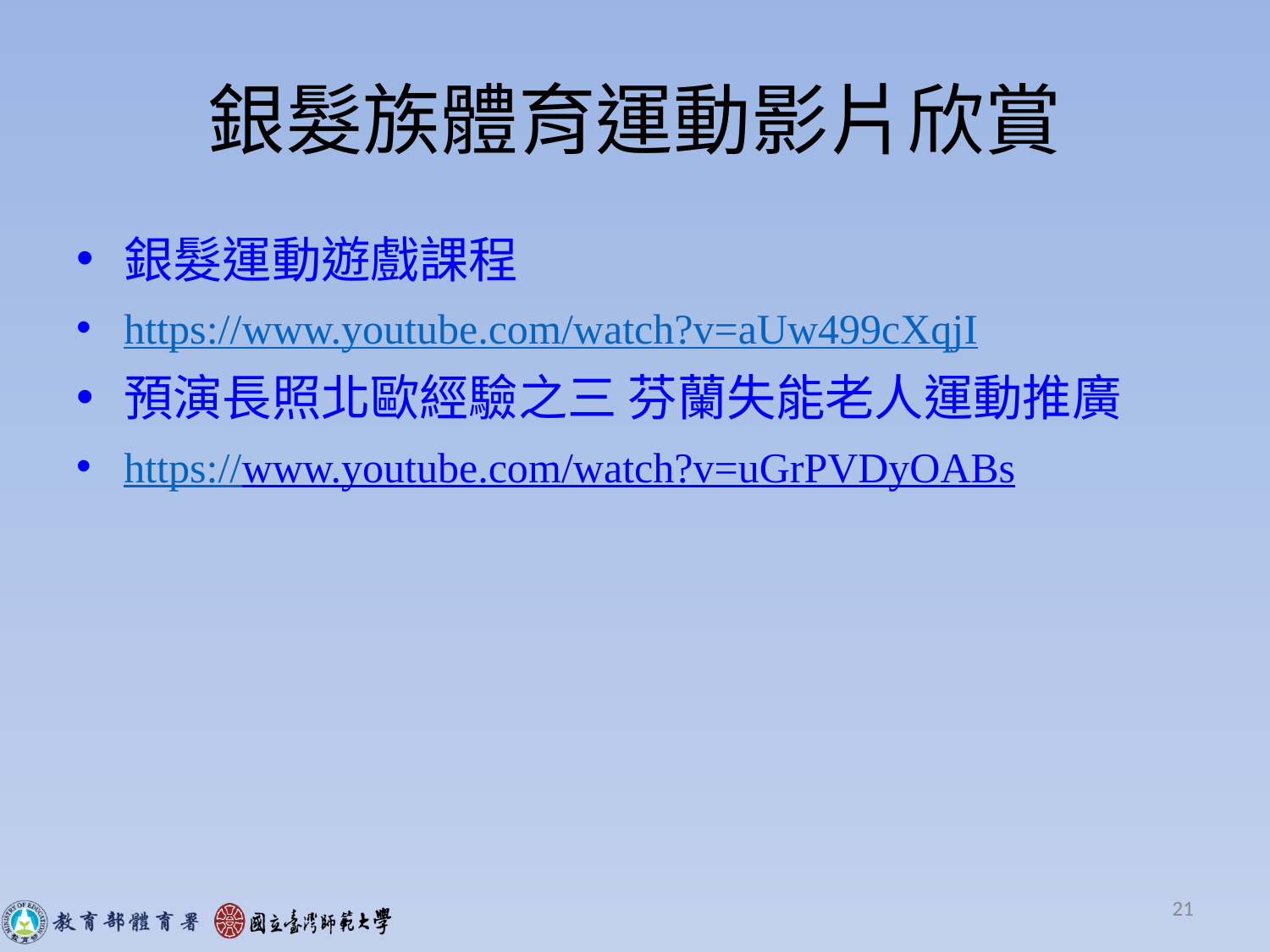

# 銀髮族體育運動影片欣賞
銀髮運動遊戲課程
https://www.youtube.com/watch?v=aUw499cXqjI
預演長照北歐經驗之三 芬蘭失能老人運動推廣
https://www.youtube.com/watch?v=uGrPVDyOABs
21